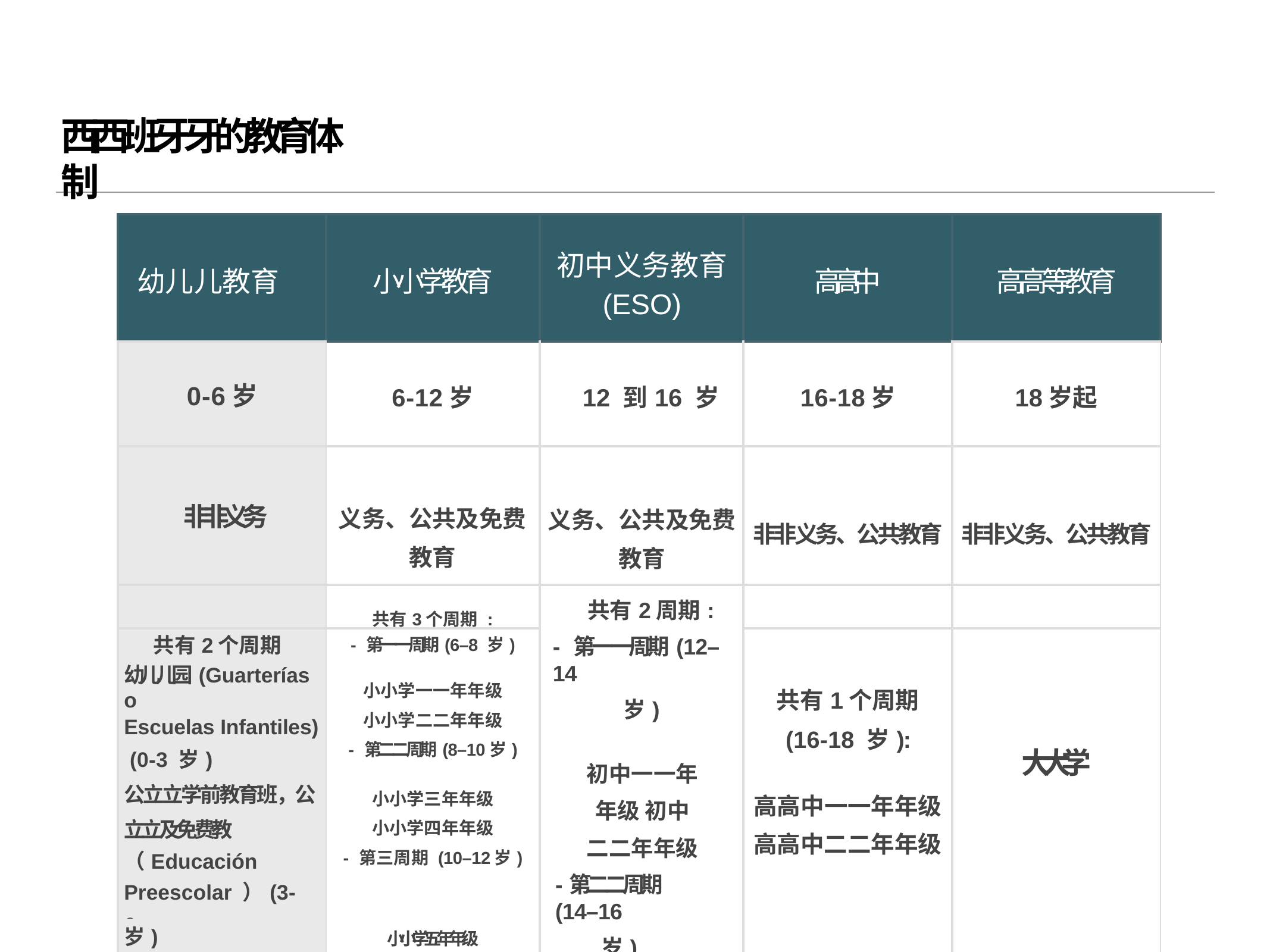

# ⻄西班⽛牙的教育体制
| 幼⼉儿教育 | ⼩小学教育 | 初中义务教育 (ESO) | ⾼高中 | ⾼高等教育 |
| --- | --- | --- | --- | --- |
| 0-6岁 | 6-12岁 | 12 到16 岁 | 16-18岁 | 18岁起 |
| ⾮非义务 | 义务、公共及免费 教育 | 义务、公共及免费 教育 | ⾮非义务、公共教育 | ⾮非义务、公共教育 |
|  | 共有3个周期 : | 共有2周期: - 第 ⼀ 一 周 期 (12–14 岁) 初中⼀一年年级 初中⼆二年年级 -第⼆二周期 (14–16 岁) 初中三年年级. 初中四年年级 |  |  |
| 共有2个周期 | - 第⼀一周期(6–8 岁) |  |  |  |
| 幼⼉儿园(Guarterías o Escuelas Infantiles) (0-3 岁) 公⽴立学前教育班，公 ⽴立及免费教 （Educación Preescolar ）(3-6 | ⼩小学⼀一年年级 ⼩小学⼆二年年级 - 第⼆二周期(8–10岁) ⼩小学三年年级 ⼩小学四年年级 - 第三周期 (10–12岁) |  | 共有1个周期 (16-18 岁): ⾼高中⼀一年年级 ⾼高中⼆二年年级 | ⼤大学 |
| 岁) | ⼩小学五年年级 |  |  |  |
|  | ⼩小学六年年级 |  |  |  |